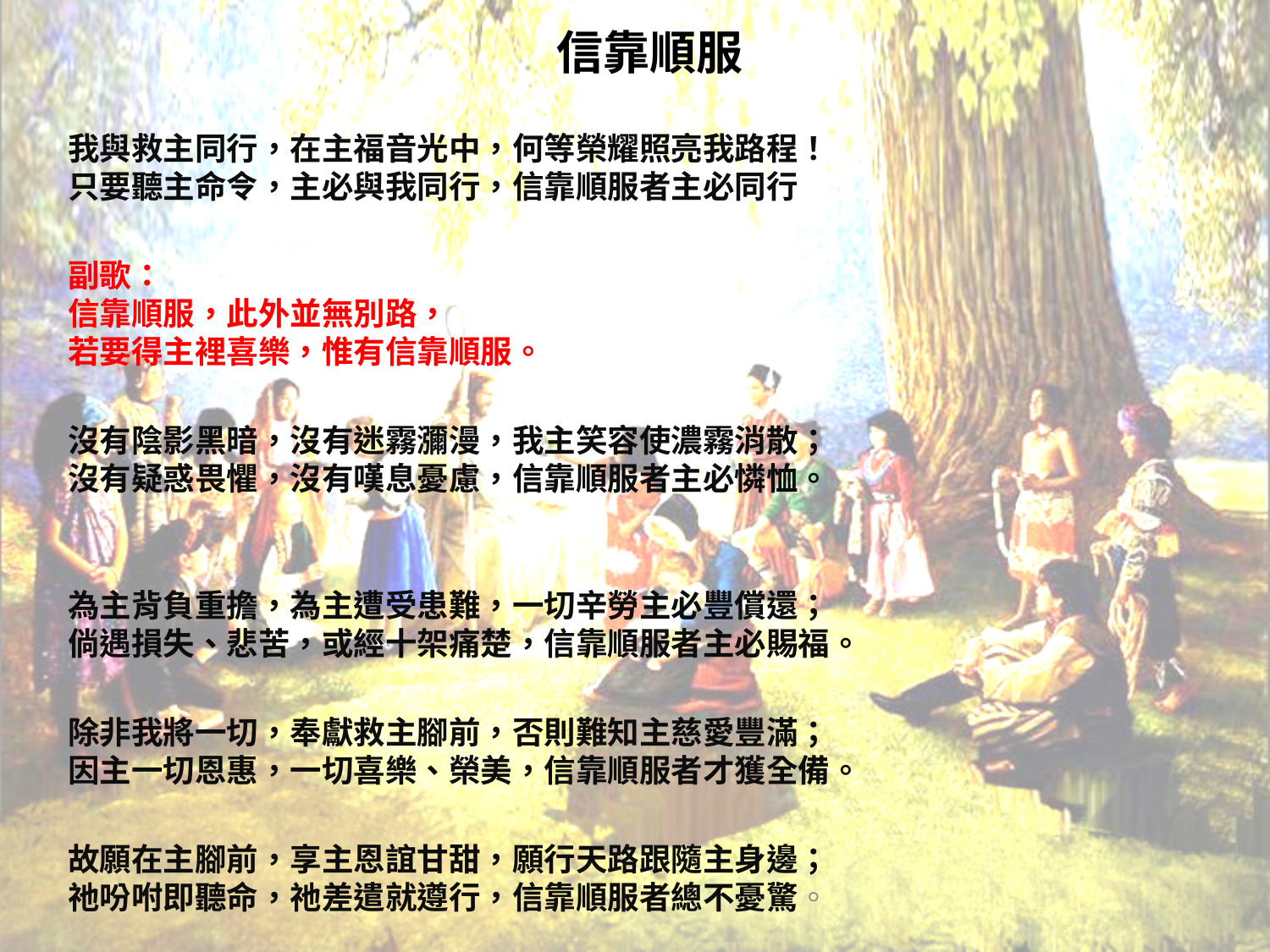

# 信靠順服
我與救主同行，在主福音光中，何等榮耀照亮我路程！
只要聽主命令，主必與我同行，信靠順服者主必同行

副歌：                                                                                            信靠順服，此外並無別路，
若要得主裡喜樂，惟有信靠順服。

沒有陰影黑暗，沒有迷霧瀰漫，我主笑容使濃霧消散；
沒有疑惑畏懼，沒有嘆息憂慮，信靠順服者主必憐恤。

為主背負重擔，為主遭受患難，一切辛勞主必豐償還；
倘遇損失、悲苦，或經十架痛楚，信靠順服者主必賜福。

除非我將一切，奉獻救主腳前，否則難知主慈愛豐滿；
因主一切恩惠，一切喜樂、榮美，信靠順服者才獲全備。

故願在主腳前，享主恩誼甘甜，願行天路跟隨主身邊；
祂吩咐即聽命，祂差遣就遵行，信靠順服者總不憂驚。